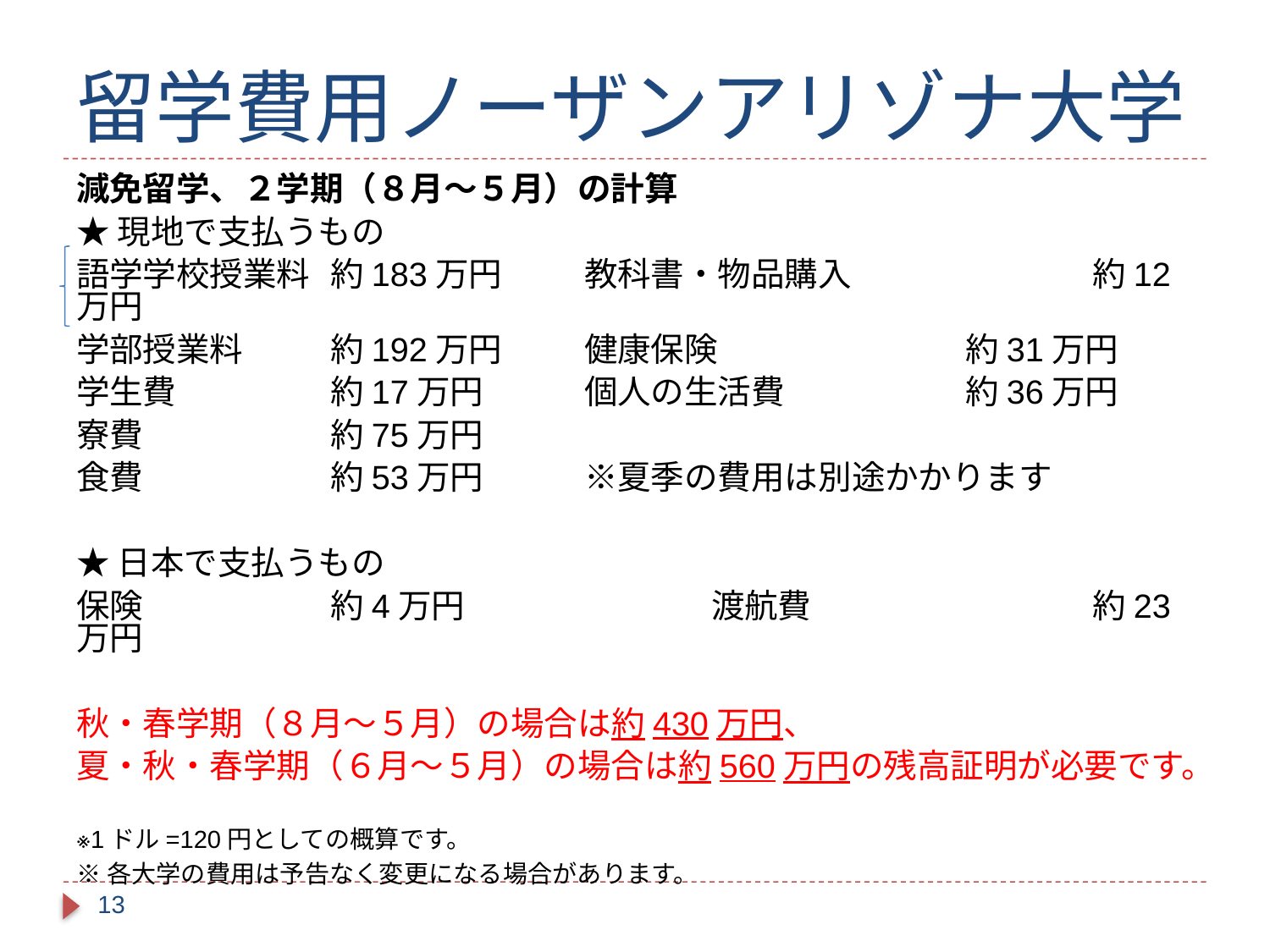

# 留学費用ノーザンアリゾナ大学
減免留学、２学期（８月～５月）の計算
★現地で支払うもの
語学学校授業料	約183万円	教科書・物品購入		約12万円
学部授業料	約192万円	健康保険		約31万円
学生費		約17万円	個人の生活費		約36万円
寮費　　　　　	約75万円
食費		約53万円	※夏季の費用は別途かかります

★日本で支払うもの
保険		約4万円		渡航費			約23万円

秋・春学期（８月～５月）の場合は約430万円、
夏・秋・春学期（６月～５月）の場合は約560万円の残高証明が必要です。

※1ドル=120円としての概算です。
※各大学の費用は予告なく変更になる場合があります。

13